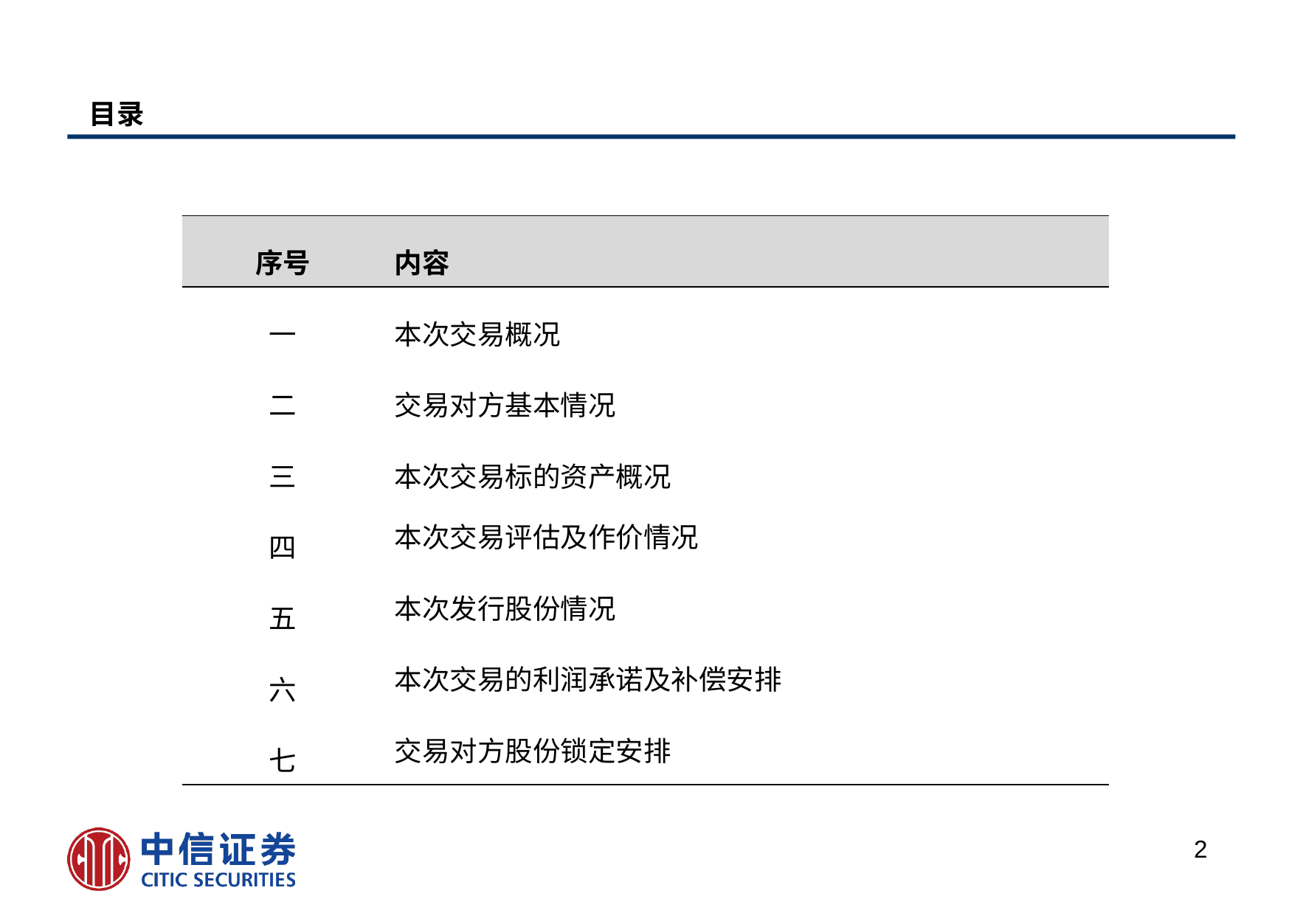

目录
| 序号 | 内容 |
| --- | --- |
| 一 | 本次交易概况 |
| 二 | 交易对方基本情况 |
| 三 | 本次交易标的资产概况 |
| 四 | 本次交易评估及作价情况 |
| 五 | 本次发行股份情况 |
| 六 | 本次交易的利润承诺及补偿安排 |
| 七 | 交易对方股份锁定安排 |
2